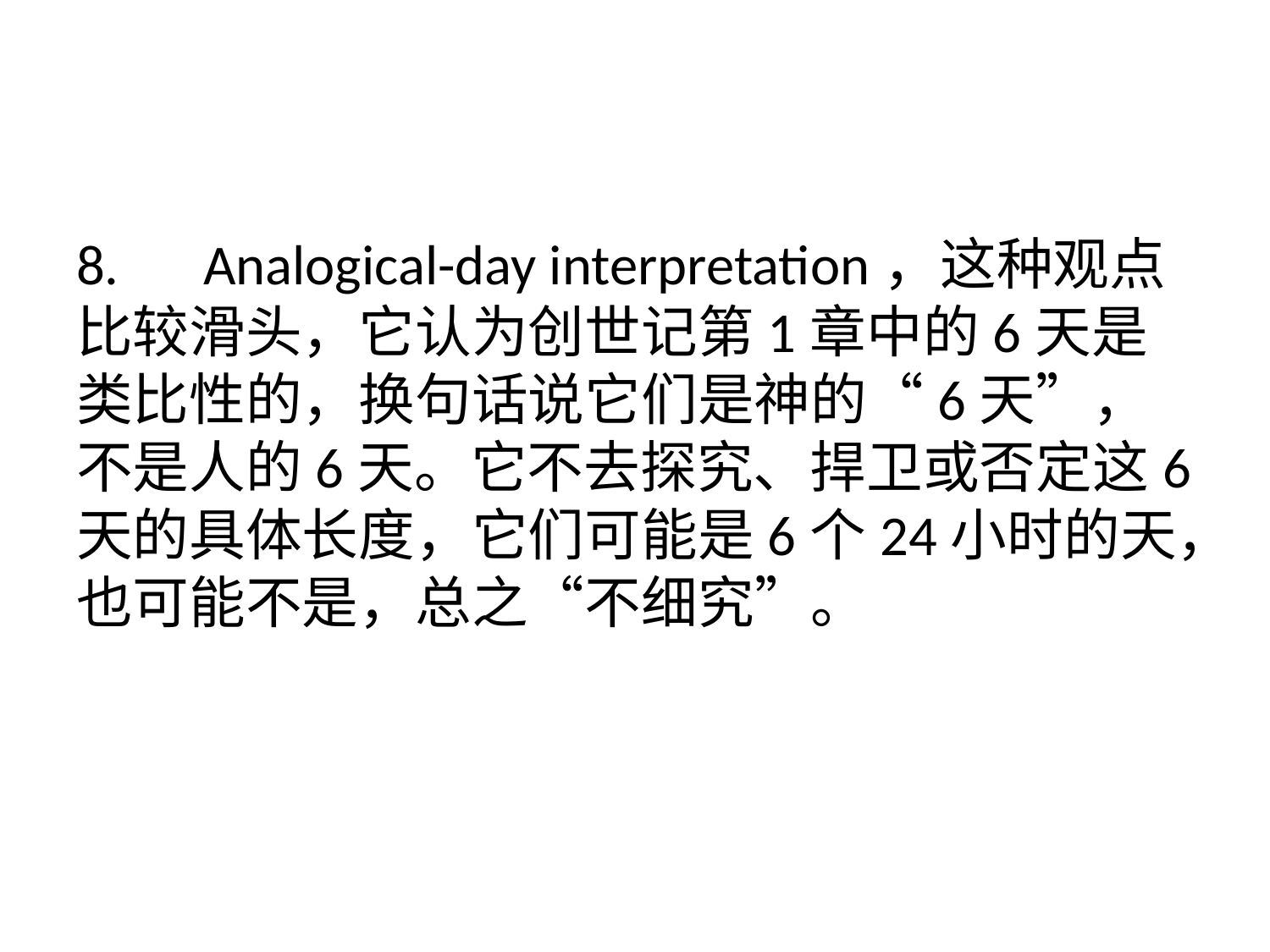

#
8.	Analogical-day interpretation，这种观点比较滑头，它认为创世记第1章中的6天是类比性的，换句话说它们是神的“6天”，不是人的6天。它不去探究、捍卫或否定这6天的具体长度，它们可能是6个24小时的天，也可能不是，总之“不细究”。